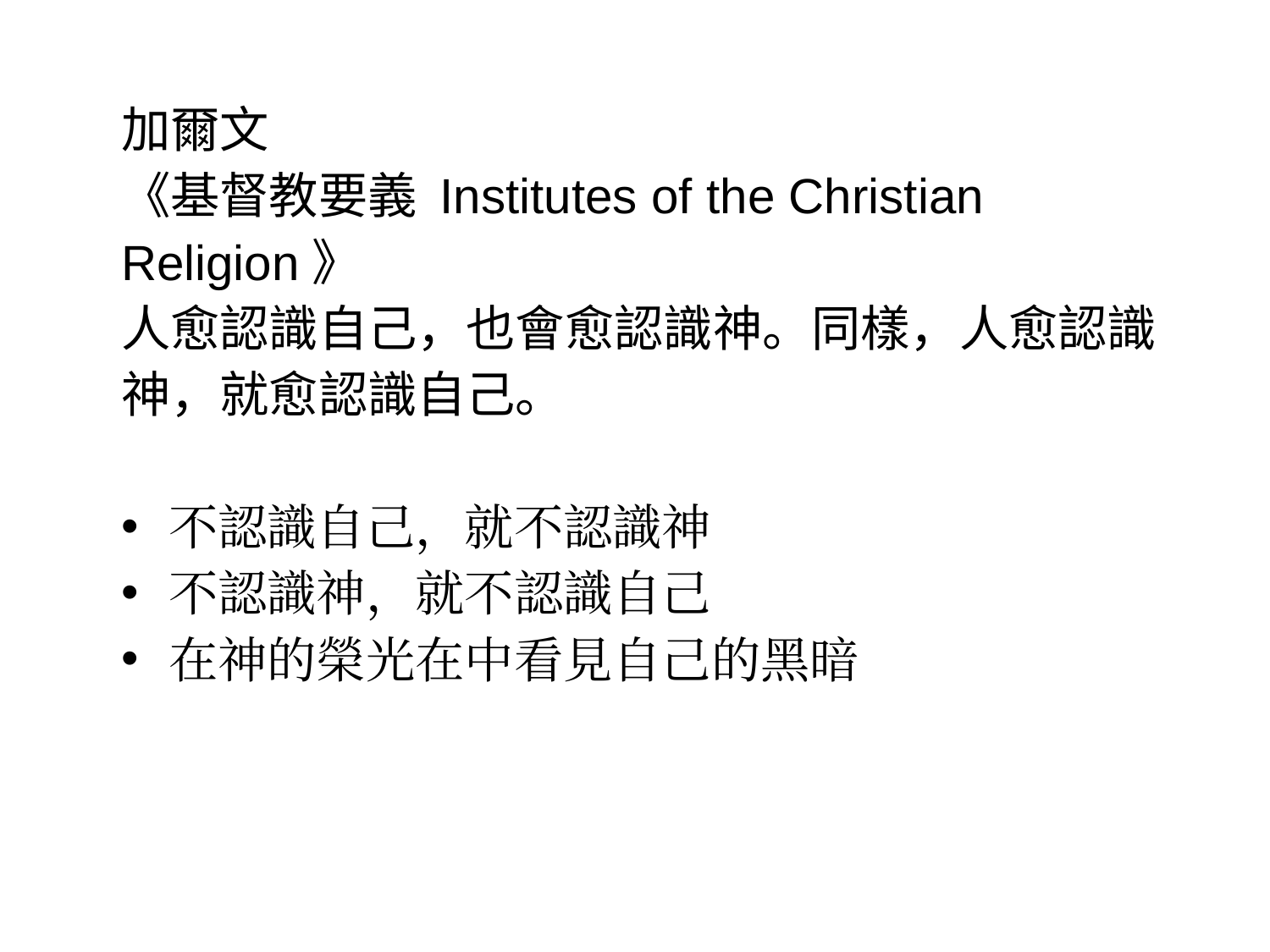

加爾文
《基督教要義 Institutes of the Christian Religion》
人愈認識自己，也會愈認識神。同樣，人愈認識神，就愈認識自己。

不認識自己，就不認識神
不認識神，就不認識自己
在神的榮光在中看見自己的黑暗